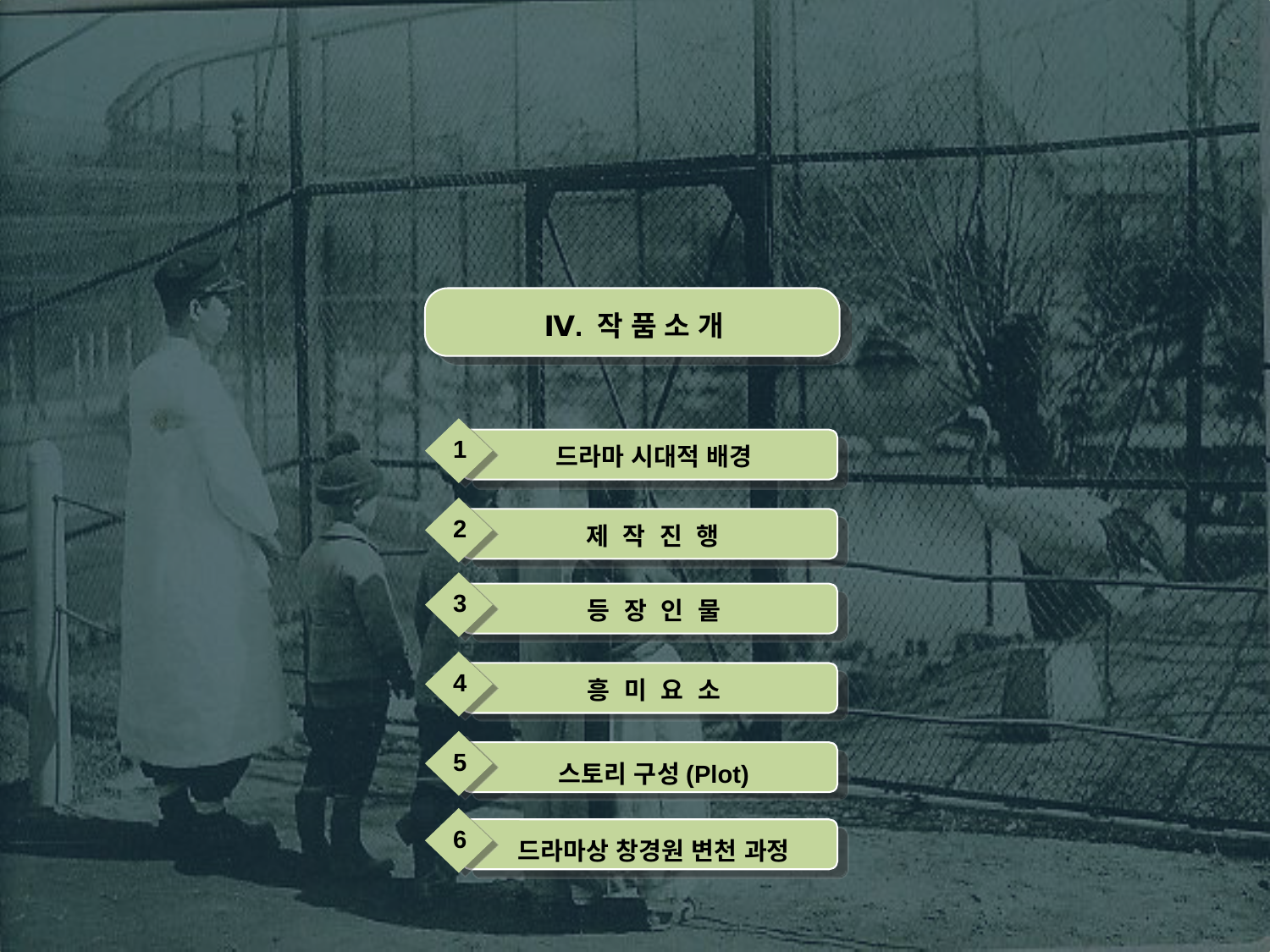

Ⅳ. 작 품 소 개

1

드라마 시대적 배경

2

제  작  진  행

3

등  장  인  물

4

흥  미  요  소

스토리 구성(Plot)
5

드라마상 창경원 변천 과정
6